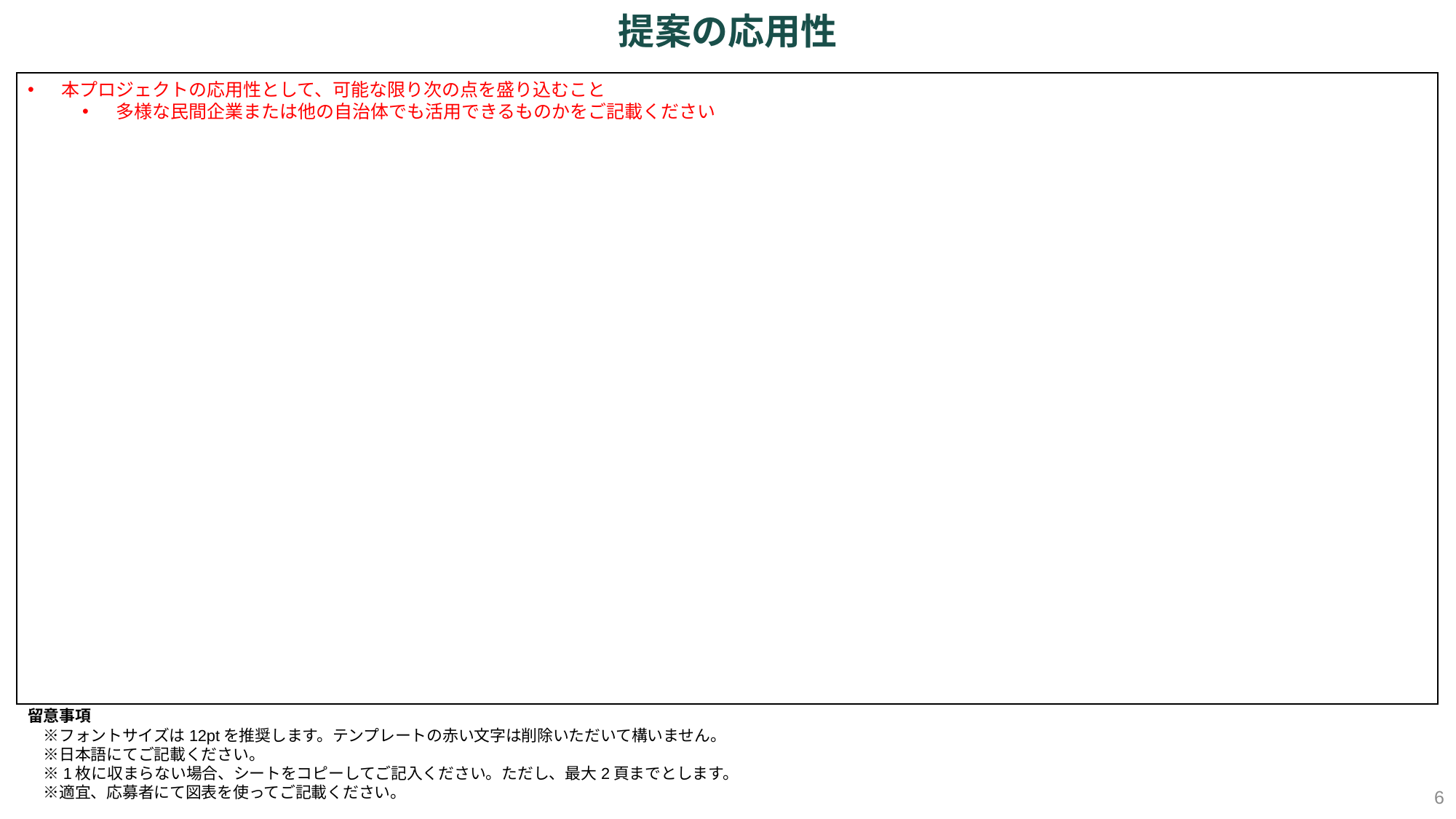

# 提案の応用性
本プロジェクトの応用性として、可能な限り次の点を盛り込むこと
多様な民間企業または他の自治体でも活用できるものかをご記載ください
留意事項
　※フォントサイズは12ptを推奨します。テンプレートの赤い文字は削除いただいて構いません。
　※日本語にてご記載ください。
　※1枚に収まらない場合、シートをコピーしてご記入ください。ただし、最大2頁までとします。
　※適宜、応募者にて図表を使ってご記載ください。
6